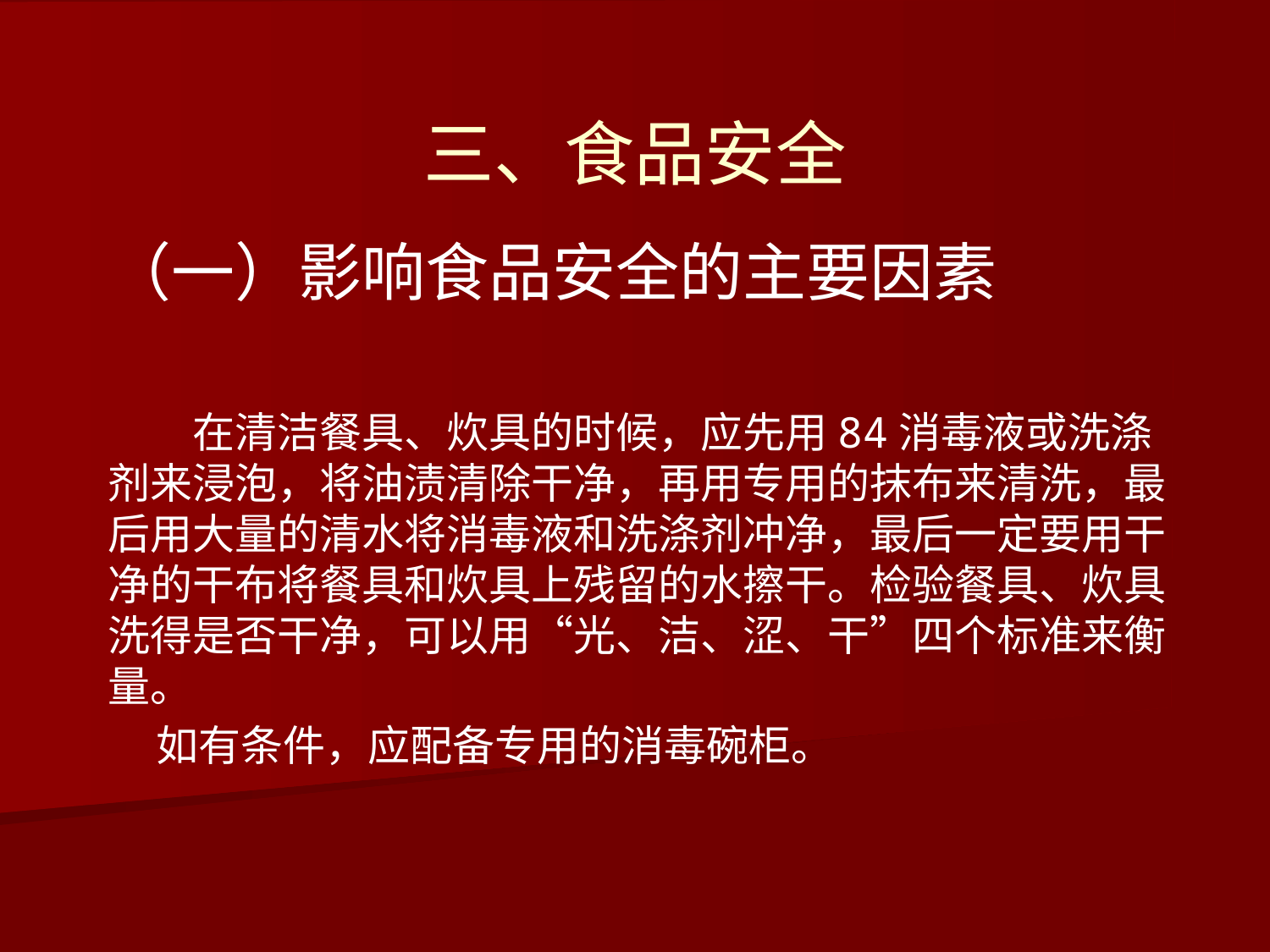

# 三、食品安全
（一）影响食品安全的主要因素

　　在清洁餐具、炊具的时候，应先用84消毒液或洗涤剂来浸泡，将油渍清除干净，再用专用的抹布来清洗，最后用大量的清水将消毒液和洗涤剂冲净，最后一定要用干净的干布将餐具和炊具上残留的水擦干。检验餐具、炊具洗得是否干净，可以用“光、洁、涩、干”四个标准来衡量。
    如有条件，应配备专用的消毒碗柜。
44